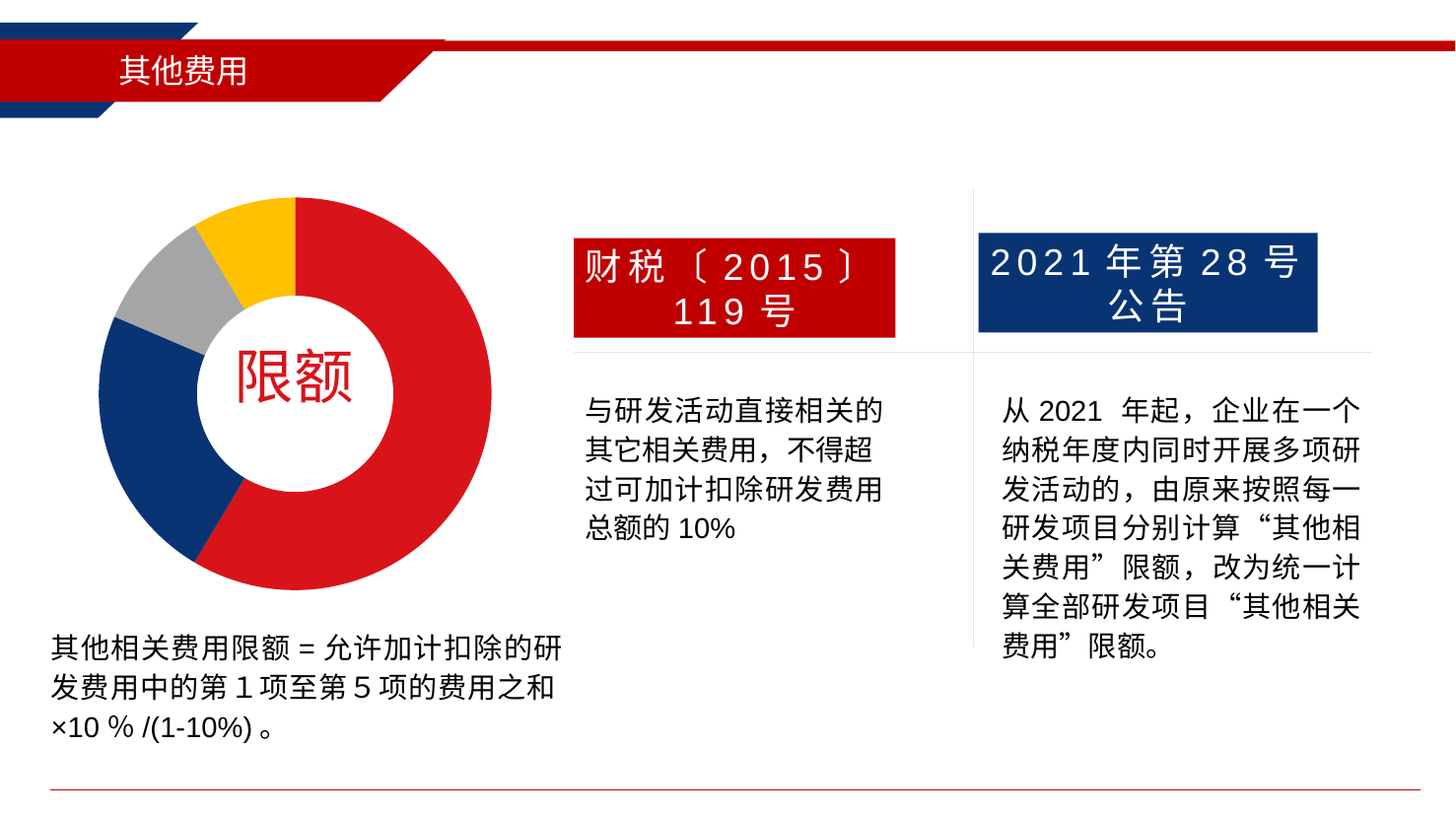

其他费用

### Chart

| Category | Sales |
|---|---|
| 项目1 | 8.2 |
| 项目2 | 3.2 |
| 项目3 | 1.4 |
| 项目4 | 1.2 |
2021年第28号公告
财税〔2015〕119号
限额
从2021 年起，企业在一个纳税年度内同时开展多项研发活动的，由原来按照每一研发项目分别计算“其他相关费用”限额，改为统一计算全部研发项目“其他相关费用”限额。
与研发活动直接相关的其它相关费用，不得超
过可加计扣除研发费用总额的10%
其他相关费用限额=允许加计扣除的研发费用中的第１项至第５项的费用之和×10％/(1-10%)。